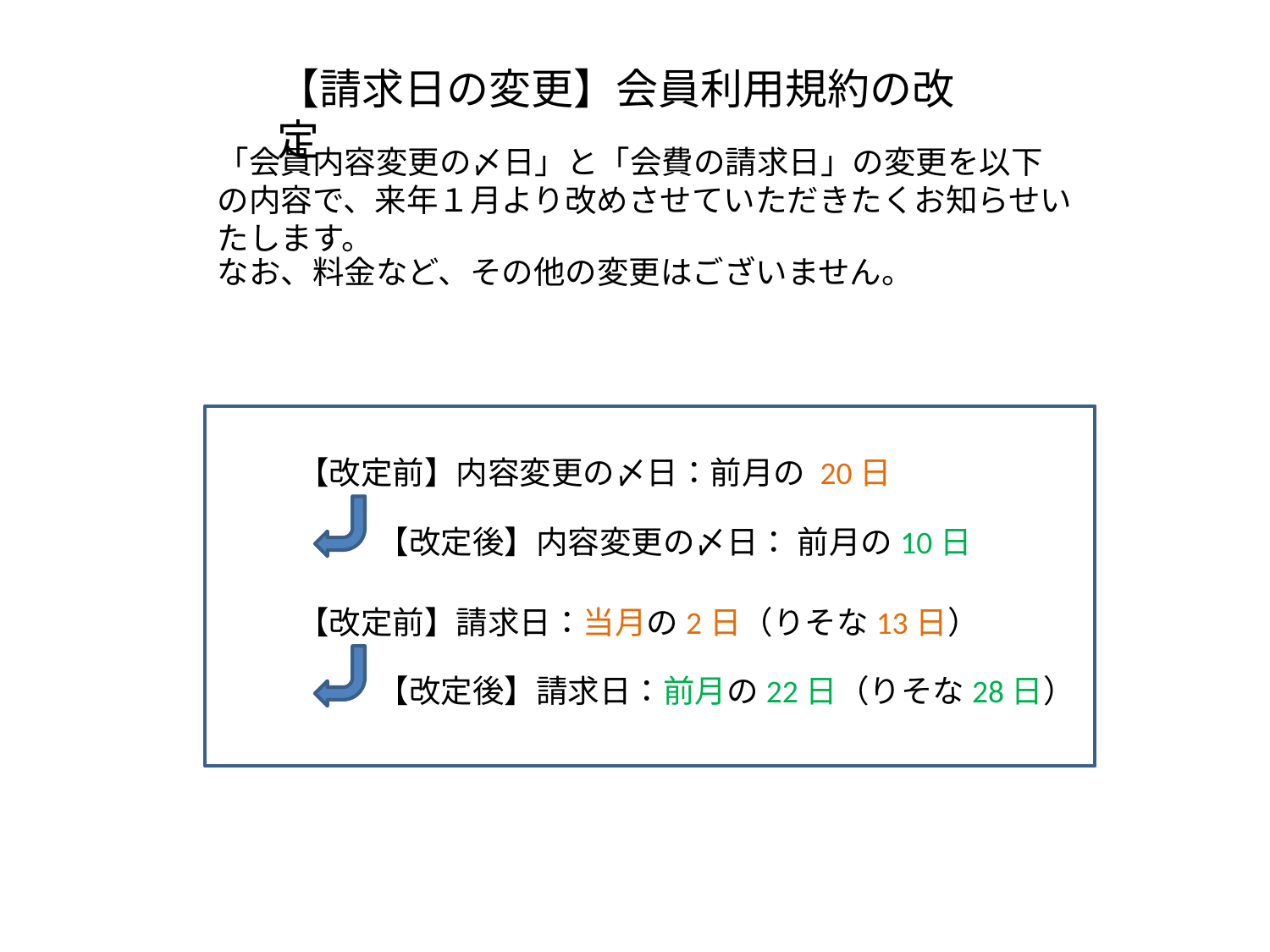

【請求日の変更】会員利用規約の改定
「会員内容変更の〆日」と「会費の請求日」の変更を以下の内容で、来年１月より改めさせていただきたくお知らせいたします。
なお、料金など、その他の変更はございません。

【改定前】内容変更の〆日：前月の 20日

【改定後】内容変更の〆日： 前月の10日
【改定前】請求日：当月の2日（りそな13日）

【改定後】請求日：前月の22日（りそな28日）